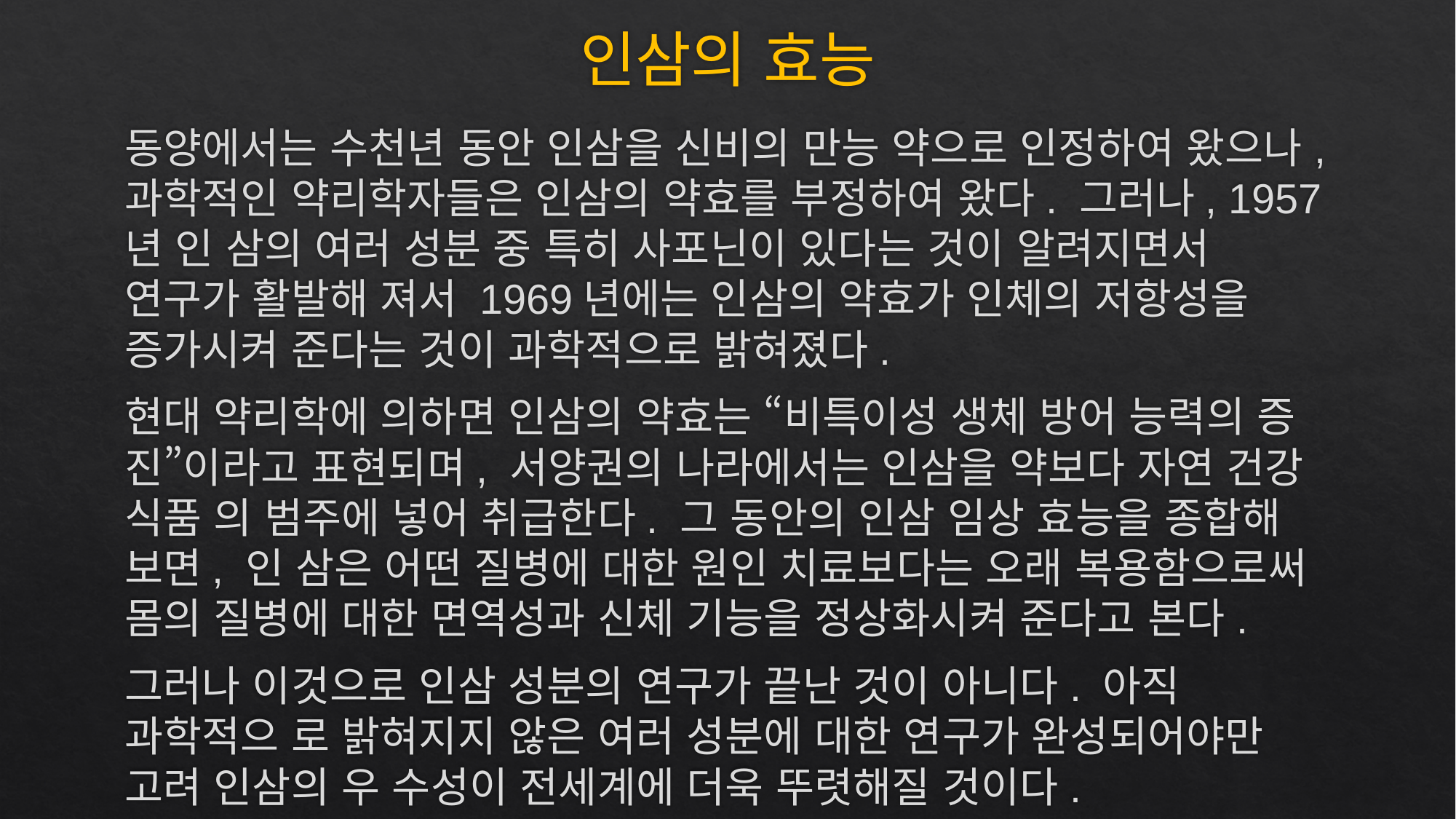

# 인삼의 효능
동양에서는 수천년 동안 인삼을 신비의 만능 약으로 인정하여 왔으나, 과학적인 약리학자들은 인삼의 약효를 부정하여 왔다. 그러나, 1957년 인 삼의 여러 성분 중 특히 사포닌이 있다는 것이 알려지면서 연구가 활발해 져서 1969년에는 인삼의 약효가 인체의 저항성을 증가시켜 준다는 것이 과학적으로 밝혀졌다.
현대 약리학에 의하면 인삼의 약효는 “비특이성 생체 방어 능력의 증 진”이라고 표현되며, 서양권의 나라에서는 인삼을 약보다 자연 건강 식품 의 범주에 넣어 취급한다. 그 동안의 인삼 임상 효능을 종합해 보면, 인 삼은 어떤 질병에 대한 원인 치료보다는 오래 복용함으로써 몸의 질병에 대한 면역성과 신체 기능을 정상화시켜 준다고 본다.
그러나 이것으로 인삼 성분의 연구가 끝난 것이 아니다. 아직 과학적으 로 밝혀지지 않은 여러 성분에 대한 연구가 완성되어야만 고려 인삼의 우 수성이 전세계에 더욱 뚜렷해질 것이다.